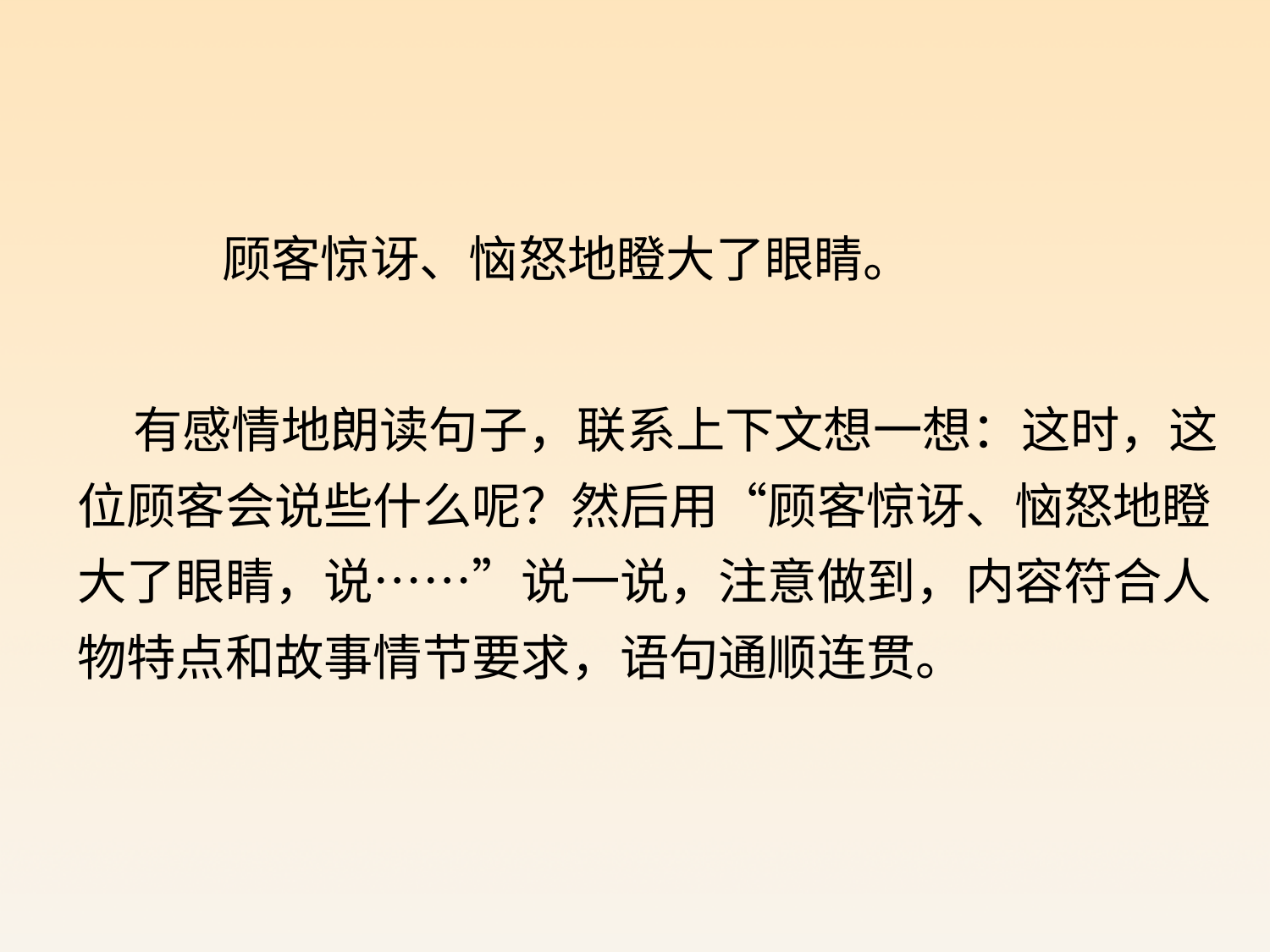

顾客惊讶、恼怒地瞪大了眼睛。
    有感情地朗读句子，联系上下文想一想：这时，这位顾客会说些什么呢？然后用“顾客惊讶、恼怒地瞪大了眼睛，说……”说一说，注意做到，内容符合人物特点和故事情节要求，语句通顺连贯。